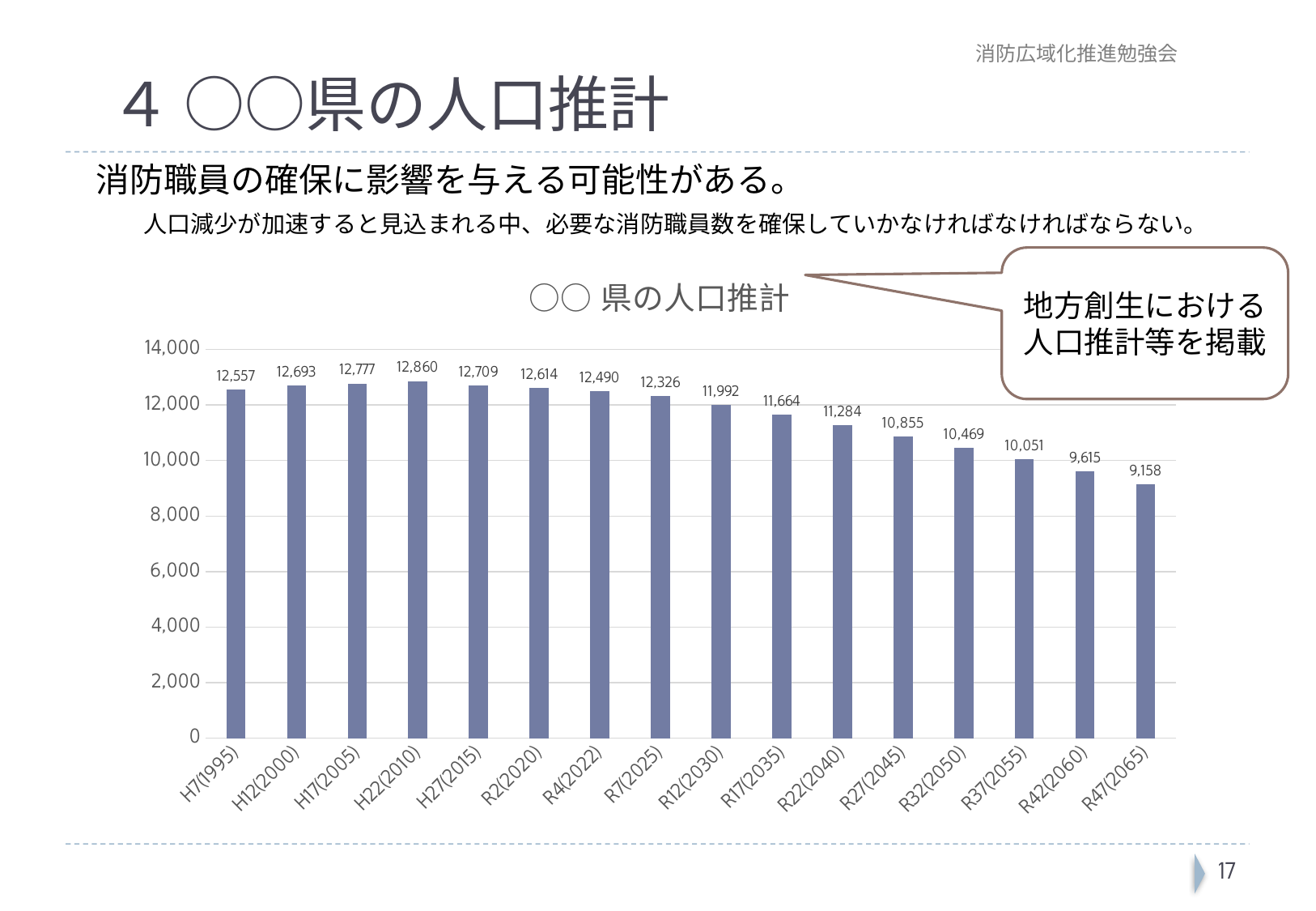

消防広域化推進勉強会
# ４ ○○県の人口推計
消防職員の確保に影響を与える可能性がある。
　　人口減少が加速すると見込まれる中、必要な消防職員数を確保していかなければなければならない。

### Chart:

| Category | ○○県の人口推計 |
|---|---|
| H7(1995) | 12557.0 |
| H12(2000) | 12693.0 |
| H17(2005) | 12777.0 |
| H22(2010) | 12860.0 |
| H27(2015) | 12709.0 |
| R2(2020) | 12614.0 |
| R4(2022) | 12490.0 |
| R7(2025) | 12326.0 |
| R12(2030) | 11992.0 |
| R17(2035) | 11664.0 |
| R22(2040) | 11284.0 |
| R27(2045) | 10855.0 |
| R32(2050) | 10469.0 |
| R37(2055) | 10051.0 |
| R42(2060) | 9615.0 |
| R47(2065) | 9158.0 |
地方創生における人口推計等を掲載
17